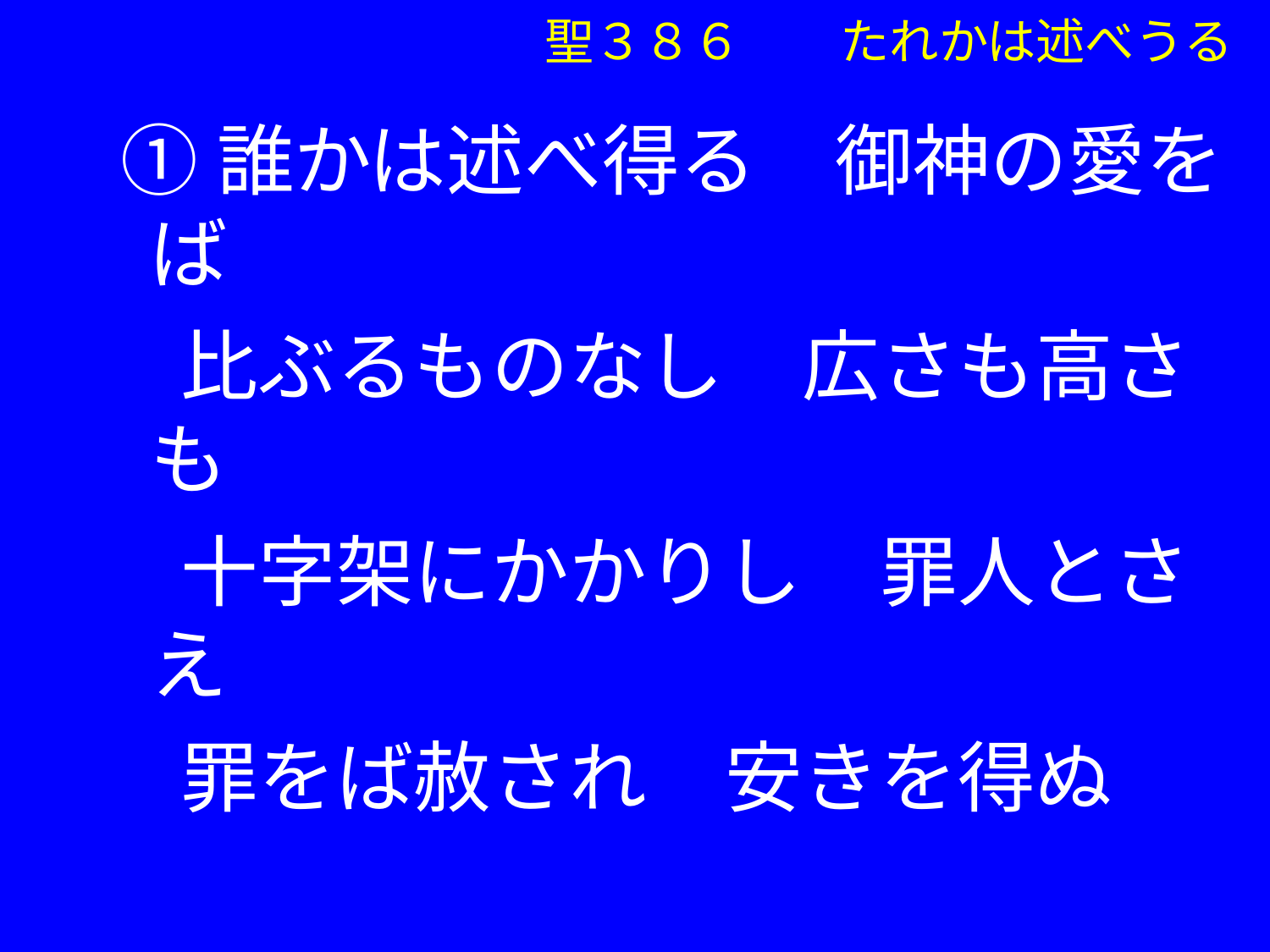

①誰かは述べ得る　御神の愛をば
　比ぶるものなし　広さも高さも
　十字架にかかりし　罪人とさえ
　罪をば赦され　安きを得ぬ
聖３８６　　たれかは述べうる